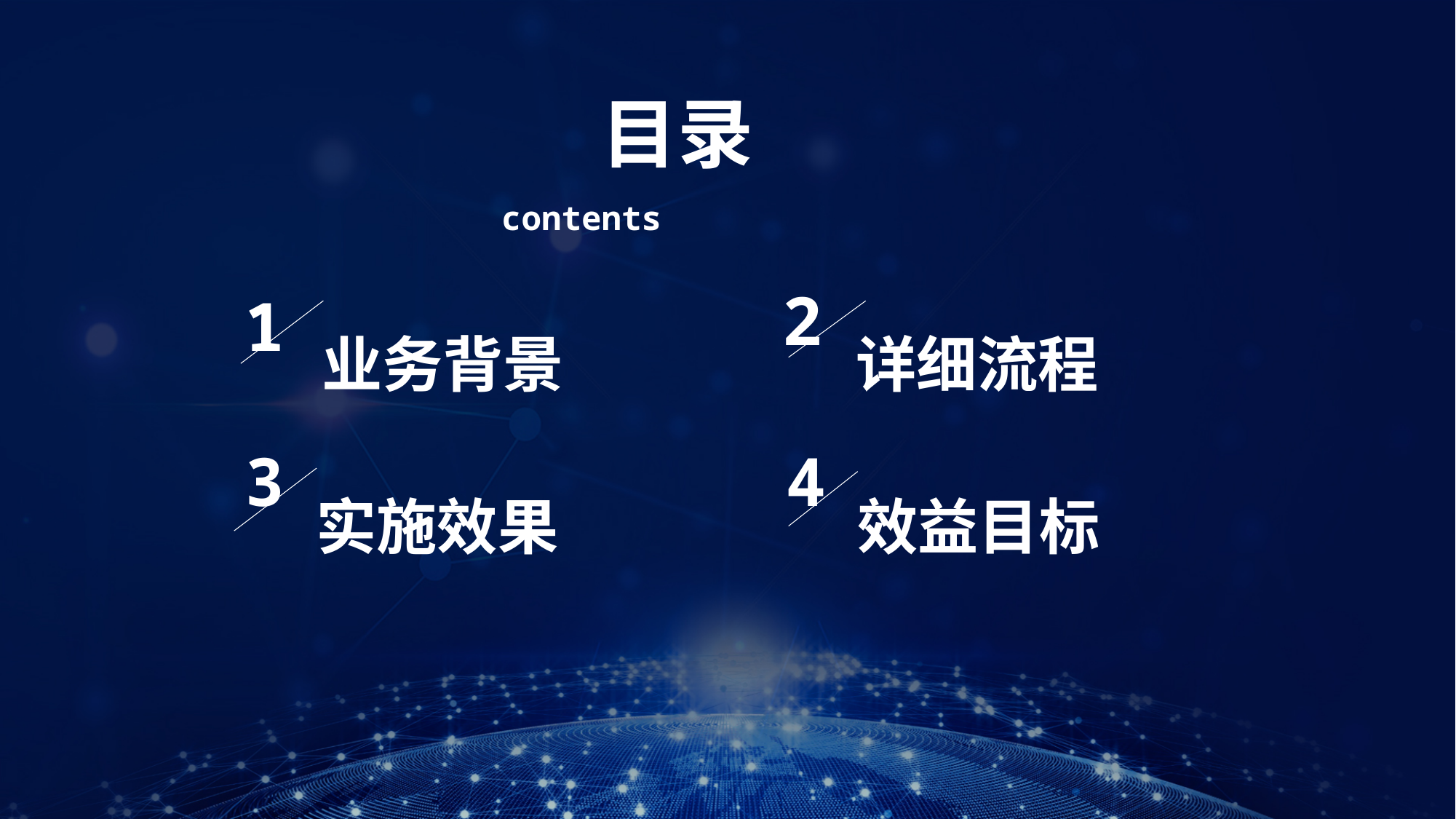

目录
 contents
2
1
业务背景
详细流程
4
3
效益目标
实施效果